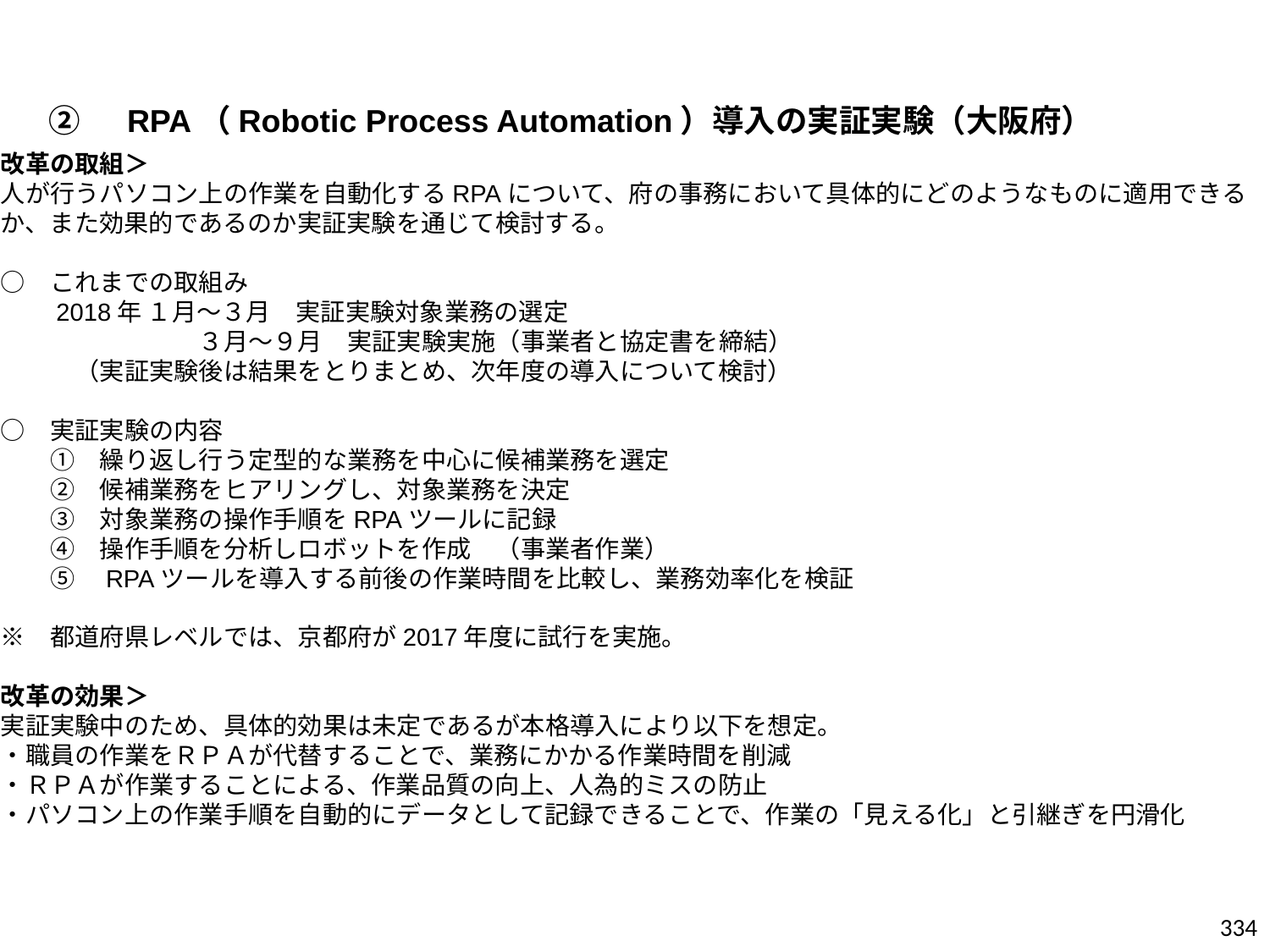

②　RPA（Robotic Process Automation）導入の実証実験（大阪府）
＜改革の取組＞
　人が行うパソコン上の作業を自動化するRPAについて、府の事務において具体的にどのようなものに適用できる
のか、また効果的であるのか実証実験を通じて検討する。

　○　これまでの取組み
　　　2018年 １月～３月　実証実験対象業務の選定
　　　　　　　　　３月～９月　実証実験実施（事業者と協定書を締結）
　　　　（実証実験後は結果をとりまとめ、次年度の導入について検討）

　○　実証実験の内容
　　　①　繰り返し行う定型的な業務を中心に候補業務を選定
　　　②　候補業務をヒアリングし、対象業務を決定
　　　③　対象業務の操作手順をRPAツールに記録
　　　④　操作手順を分析しロボットを作成　（事業者作業）
　　　⑤　RPAツールを導入する前後の作業時間を比較し、業務効率化を検証

　※　都道府県レベルでは、京都府が2017年度に試行を実施。

＜改革の効果＞
　実証実験中のため、具体的効果は未定であるが本格導入により以下を想定。
　・職員の作業をＲＰＡが代替することで、業務にかかる作業時間を削減
　・ＲＰＡが作業することによる、作業品質の向上、人為的ミスの防止
　・パソコン上の作業手順を自動的にデータとして記録できることで、作業の「見える化」と引継ぎを円滑化

334